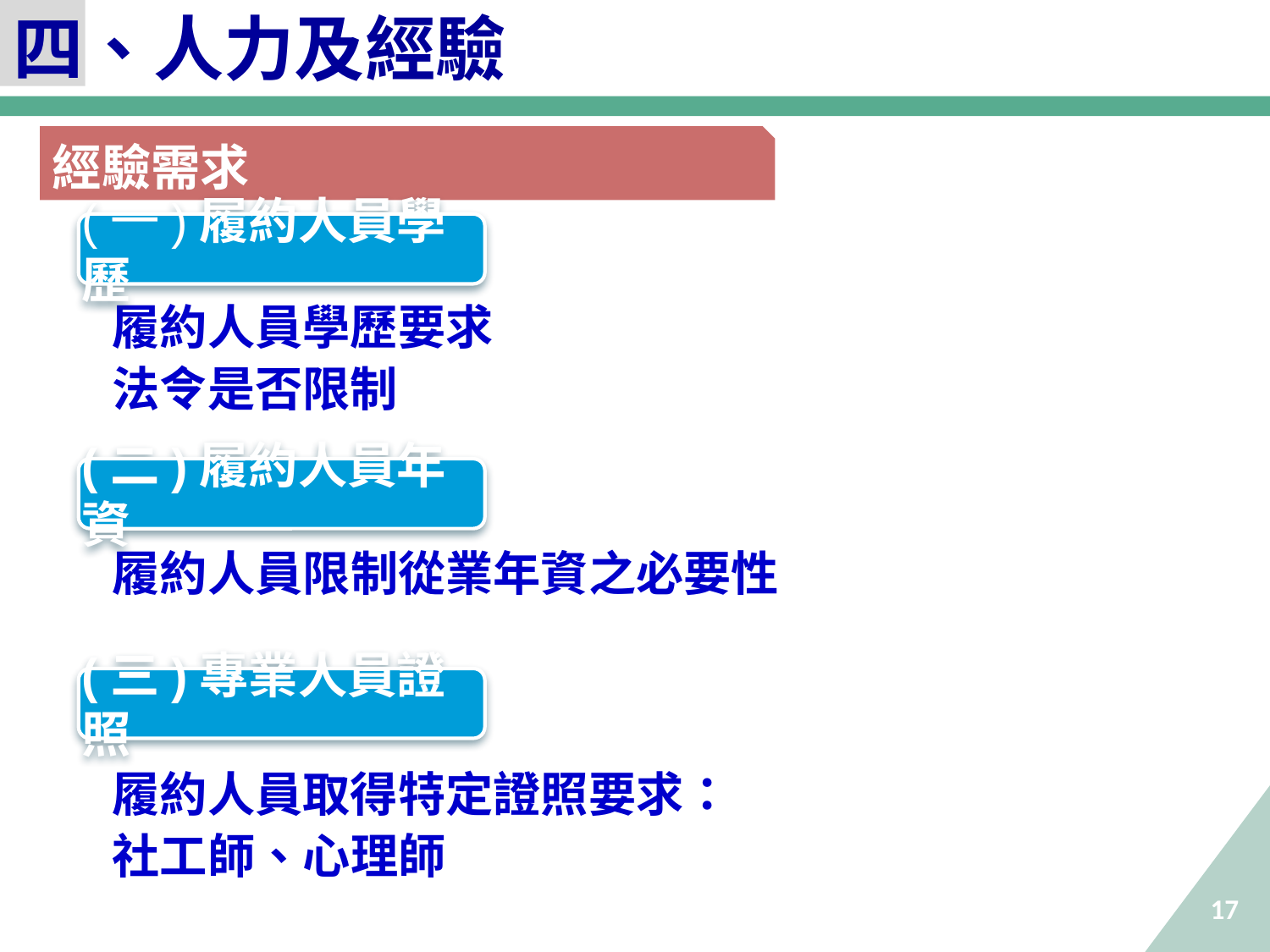

四、人力及經驗

經驗需求
(一)履約人員學歷

履約人員學歷要求
法令是否限制

履約人員限制從業年資之必要性

履約人員取得特定證照要求：
社工師、心理師
(二)履約人員年資
(三)專業人員證照

17